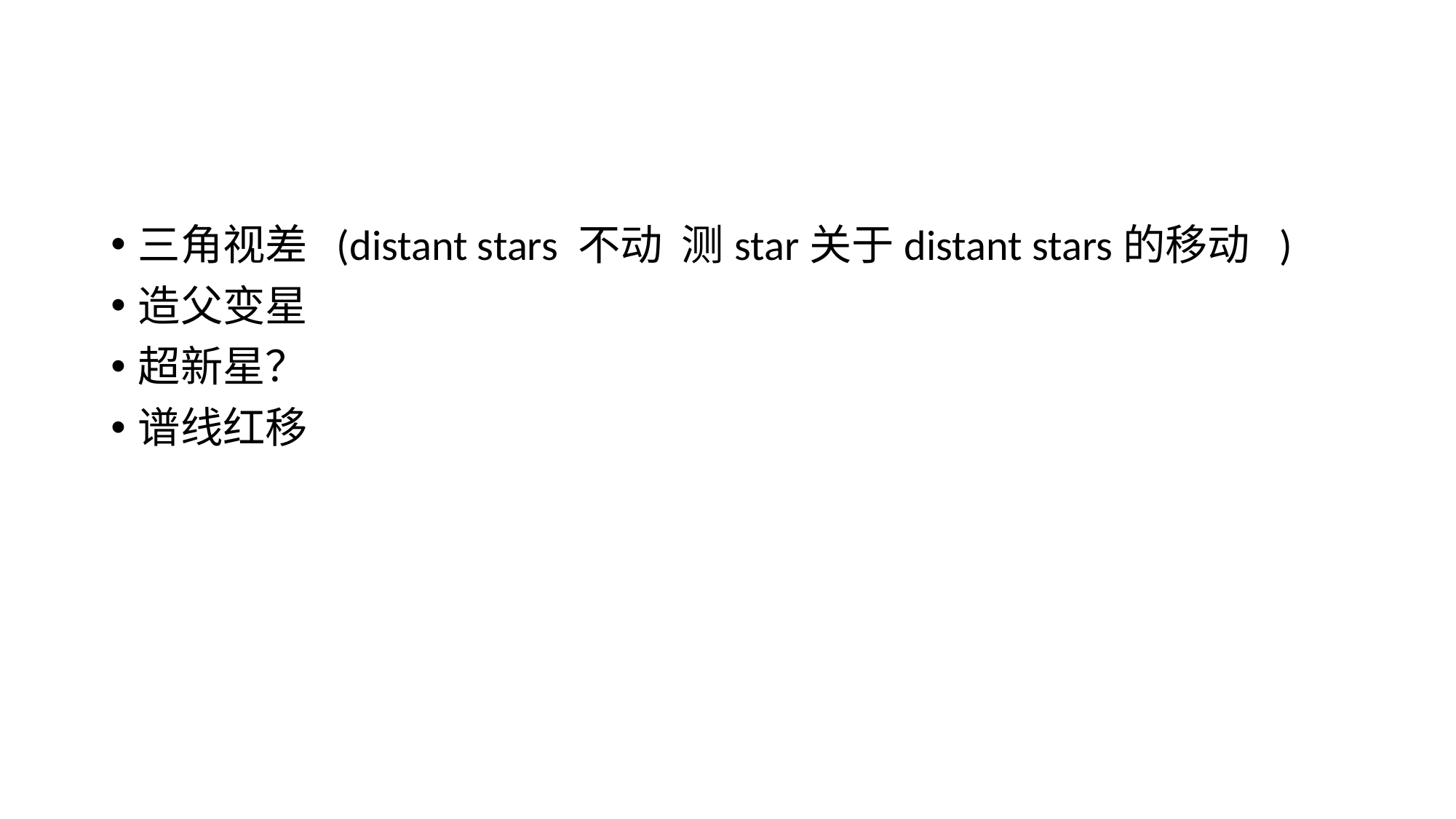

#
三角视差  (distant stars 不动  测star关于distant stars的移动  )
造父变星
超新星？
谱线红移